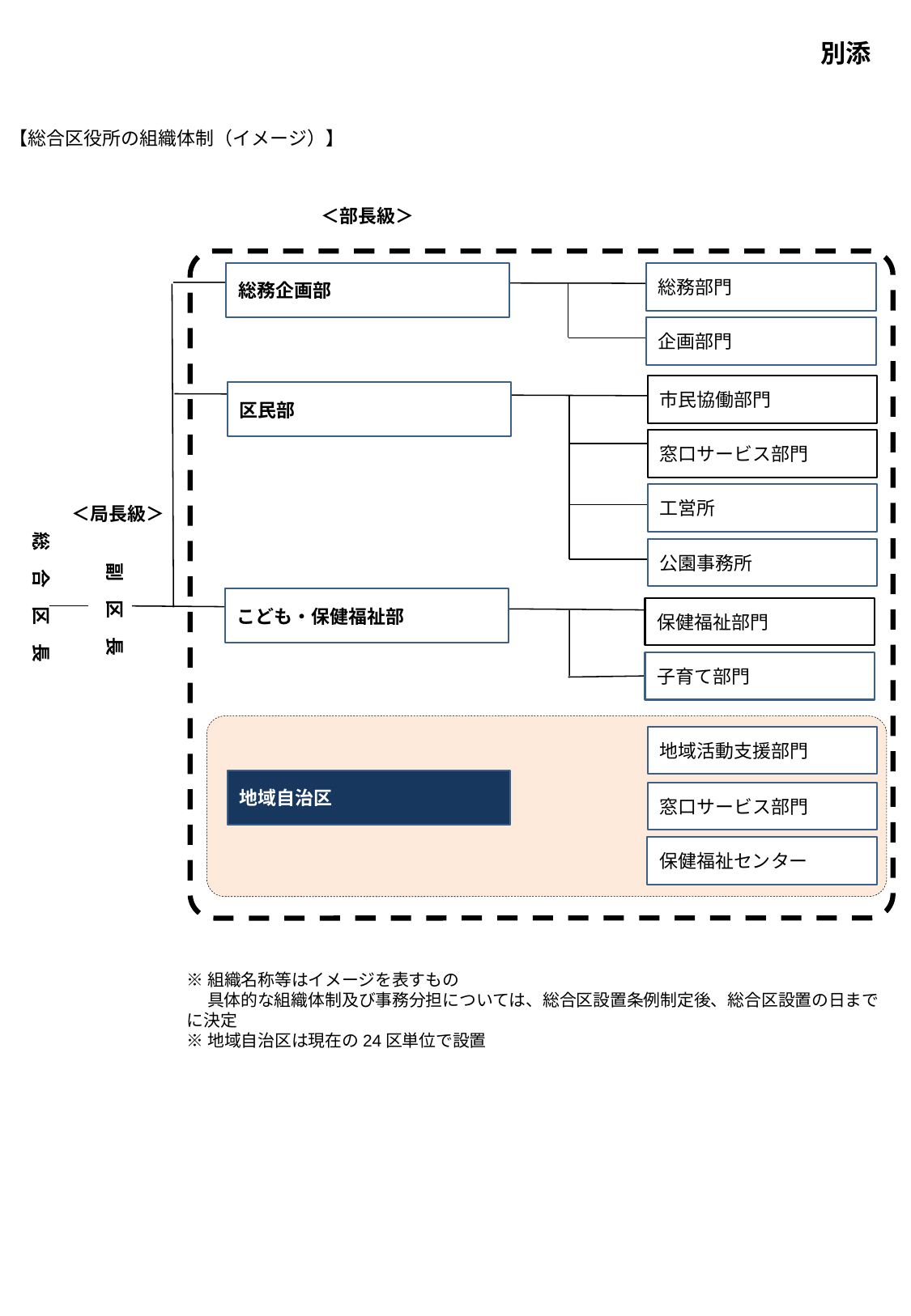

別添
【総合区役所の組織体制（イメージ）】
＜部長級＞

総務企画部
総務部門
企画部門
市民協働部門
区民部
窓口サービス部門
副　区　長
工営所
＜局長級＞
総　合　区　長
公園事務所
こども・保健福祉部
保健福祉部門
子育て部門

地域活動支援部門
地域自治区
窓口サービス部門
保健福祉センター
※組織名称等はイメージを表すもの
　 具体的な組織体制及び事務分担については、総合区設置条例制定後、総合区設置の日までに決定
※地域自治区は現在の24区単位で設置